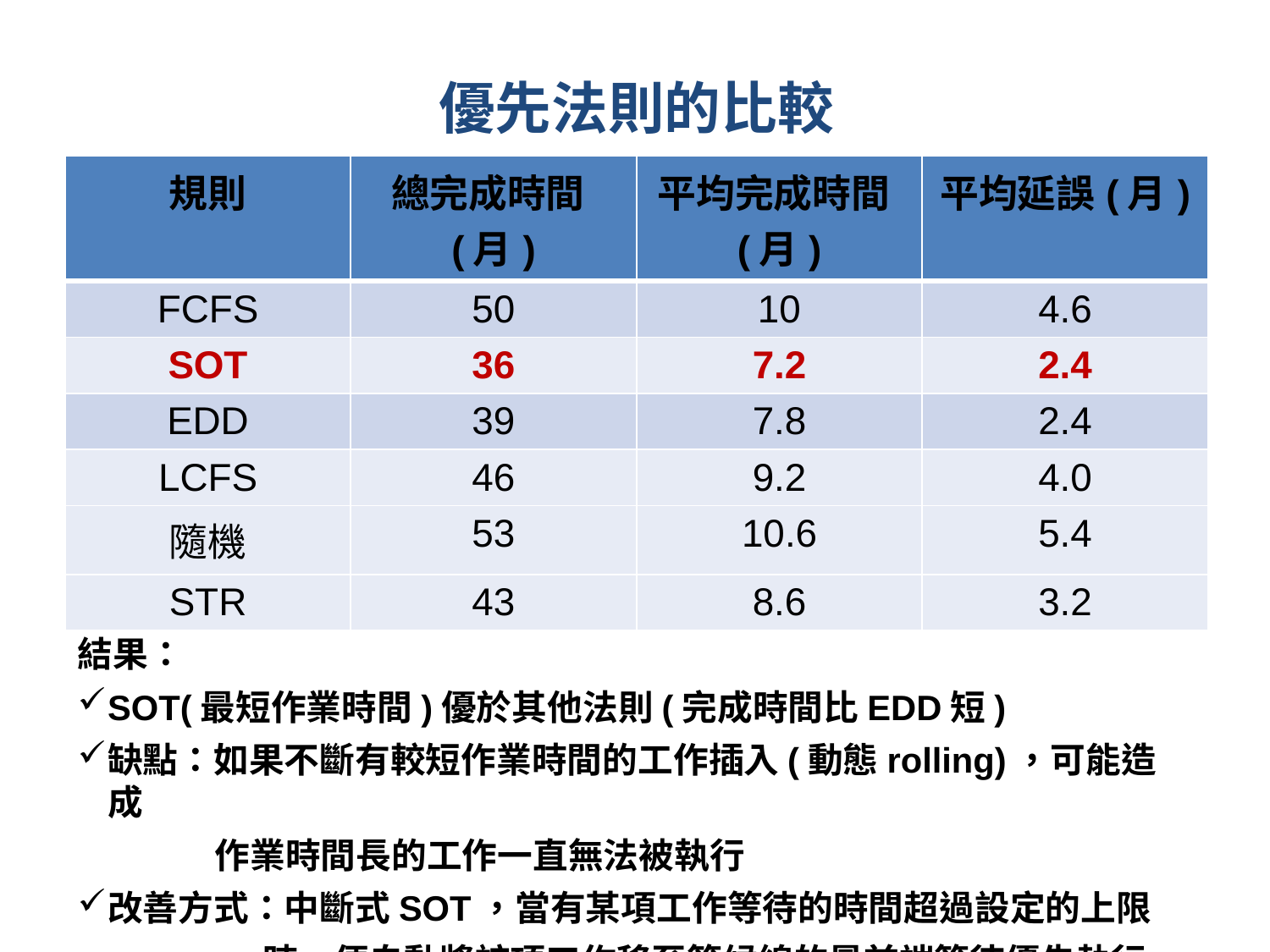

優先法則的比較
| 規則 | 總完成時間(月) | 平均完成時間(月) | 平均延誤(月) |
| --- | --- | --- | --- |
| FCFS | 50 | 10 | 4.6 |
| SOT | 36 | 7.2 | 2.4 |
| EDD | 39 | 7.8 | 2.4 |
| LCFS | 46 | 9.2 | 4.0 |
| 隨機 | 53 | 10.6 | 5.4 |
| STR | 43 | 8.6 | 3.2 |
結果：
SOT(最短作業時間)優於其他法則(完成時間比EDD短)
缺點：如果不斷有較短作業時間的工作插入(動態rolling)，可能造成
                作業時間長的工作一直無法被執行
改善方式：中斷式SOT，當有某項工作等待的時間超過設定的上限
                      時，便自動將該項工作移至等候線的最前端等待優先執行